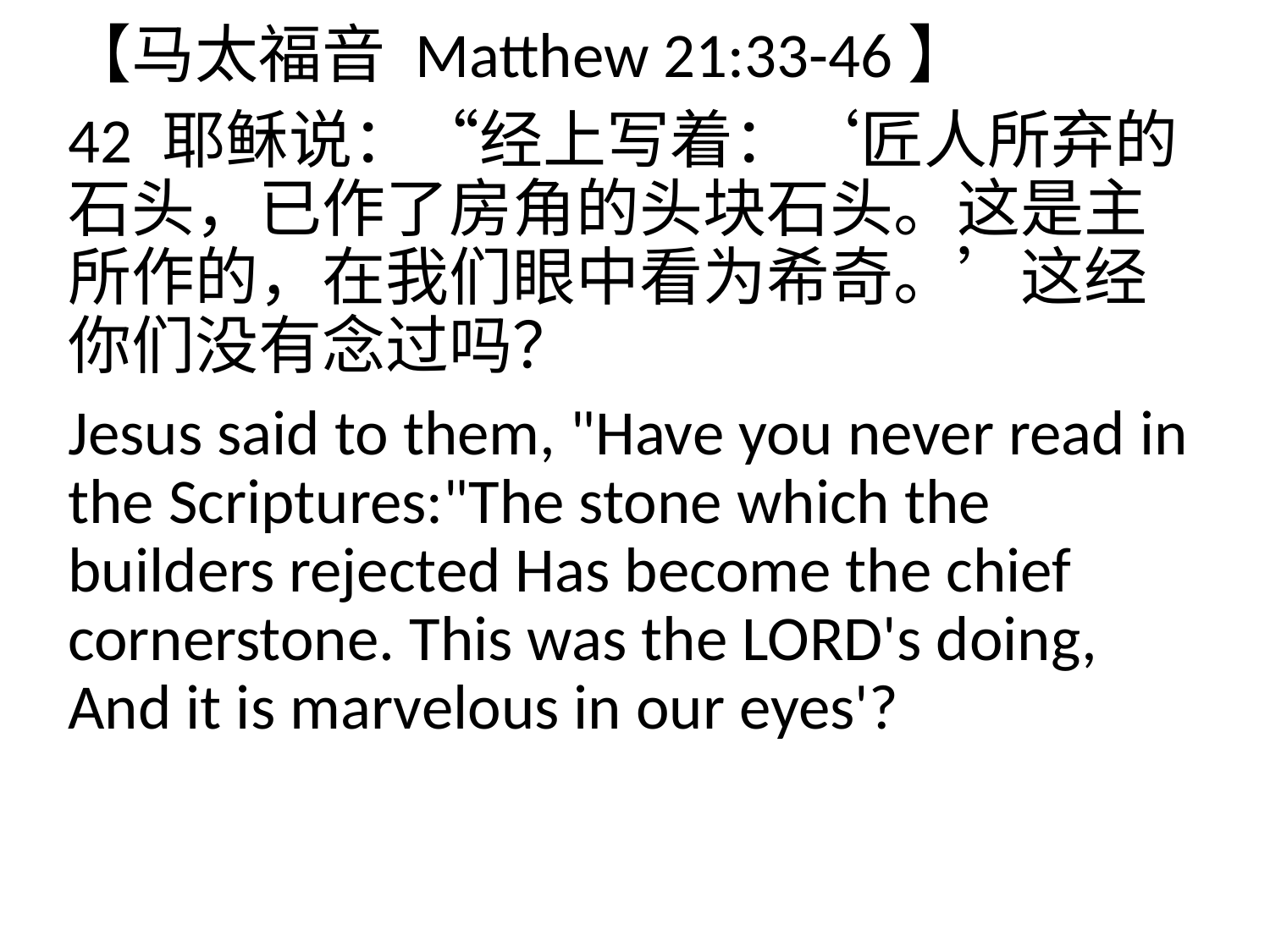

【马太福音 Matthew 21:33-46】
42 耶稣说：“经上写着：‘匠人所弃的石头，已作了房角的头块石头。这是主所作的，在我们眼中看为希奇。’这经你们没有念过吗？
Jesus said to them, "Have you never read in the Scriptures:"The stone which the builders rejected Has become the chief cornerstone. This was the LORD's doing, And it is marvelous in our eyes'?